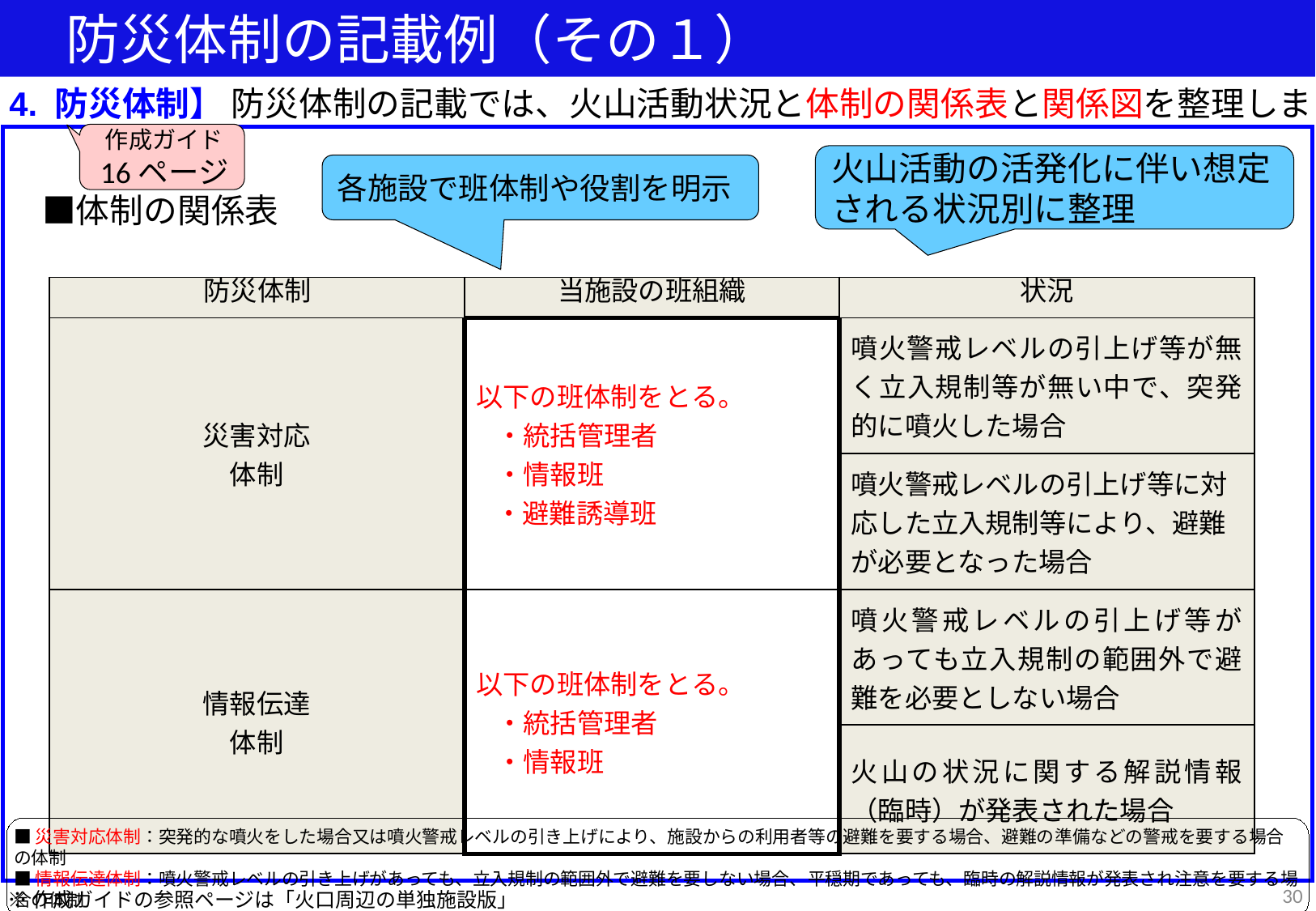

防災体制の記載例（その１）
【4. 防災体制】 防災体制の記載では、火山活動状況と体制の関係表と関係図を整理します。
作成ガイド
16ページ

火山活動の活発化に伴い想定される状況別に整理
各施設で班体制や役割を明示
　■体制の関係表
| 防災体制 | 当施設の班組織 | 状況 |
| --- | --- | --- |
| 災害対応 体制 | 以下の班体制をとる。 ・統括管理者 ・情報班 ・避難誘導班 | 噴火警戒レベルの引上げ等が無く立入規制等が無い中で、突発的に噴火した場合 |
|  |  | 噴火警戒レベルの引上げ等に対応した立入規制等により、避難が必要となった場合 |
| 情報伝達 体制 | 以下の班体制をとる。 ・統括管理者 ・情報班 | 噴火警戒レベルの引上げ等があっても立入規制の範囲外で避難を必要としない場合 |
| 情報伝達 体制 | 以下の班体制をとる。 ・統括管理者 ・情報班 | 火山の状況に関する解説情報（臨時）が発表された場合 |
■災害対応体制：突発的な噴火をした場合又は噴火警戒レベルの引き上げにより、施設からの利用者等の避難を要する場合、避難の準備などの警戒を要する場合の体制
■情報伝達体制：噴火警戒レベルの引き上げがあっても、立入規制の範囲外で避難を要しない場合、平穏期であっても、臨時の解説情報が発表され注意を要する場合の体制​
30
※作成ガイドの参照ページは「火口周辺の単独施設版」